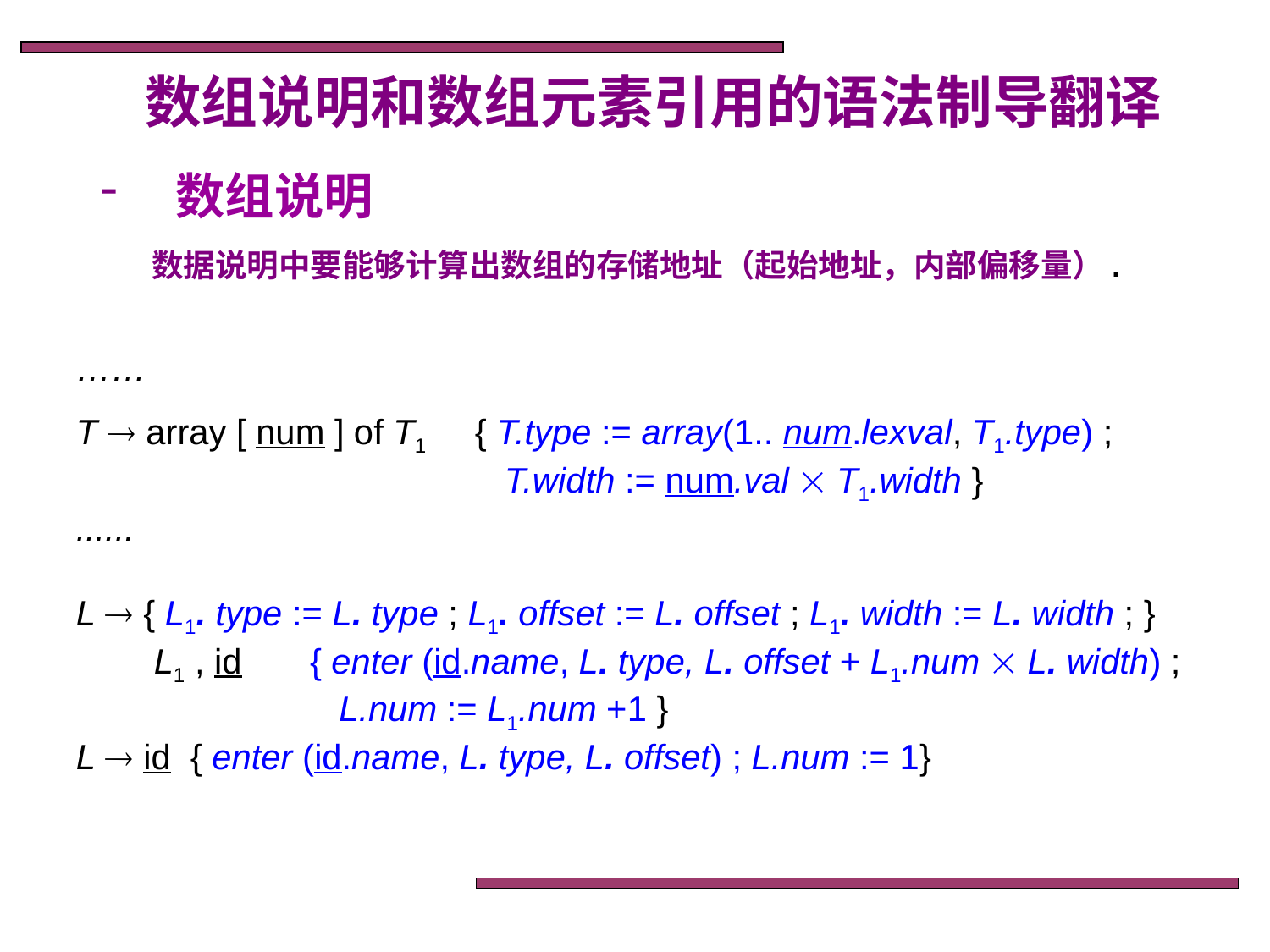

数组说明和数组元素引用的语法制导翻译
   数组说明

      数据说明中要能够计算出数组的存储地址（起始地址，内部偏移量）.
……

T → array [ num ] of T1     { T.type := array(1.. num.lexval, T1.type) ;
                                            T.width := num.val × T1.width }
......

L → { L1. type := L. type ; L1. offset := L. offset ; L1. width := L. width ; }
        L1 , id       { enter (id.name, L. type, L. offset + L1.num × L. width) ;
                           L.num := L1.num +1 }
L → id  { enter (id.name, L. type, L. offset) ; L.num := 1}